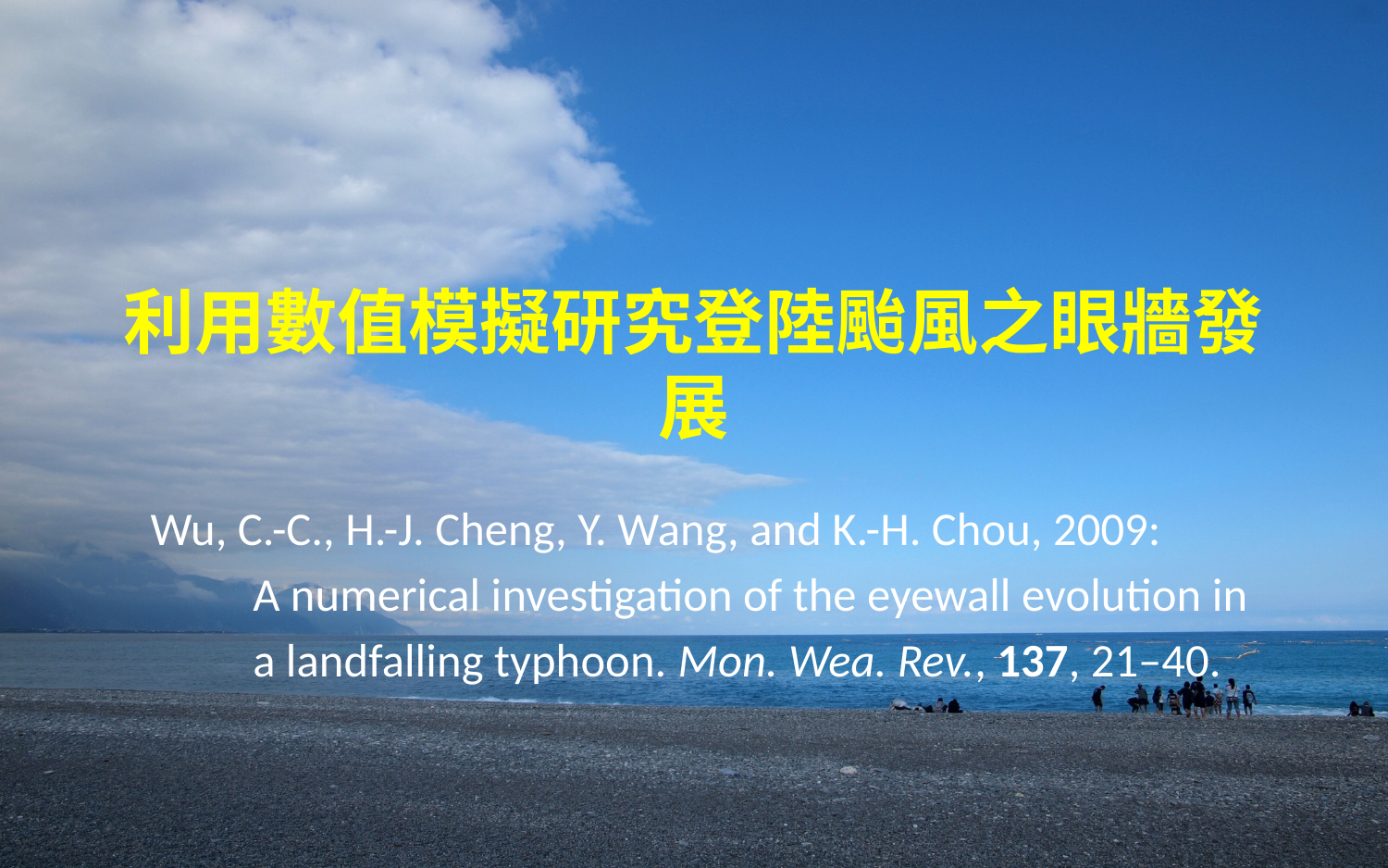

# 利用數值模擬研究登陸颱風之眼牆發展
Wu, C.-C., H.-J. Cheng, Y. Wang, and K.-H. Chou, 2009:
　　A numerical investigation of the eyewall evolution in
　　a landfalling typhoon. Mon. Wea. Rev., 137, 21–40.